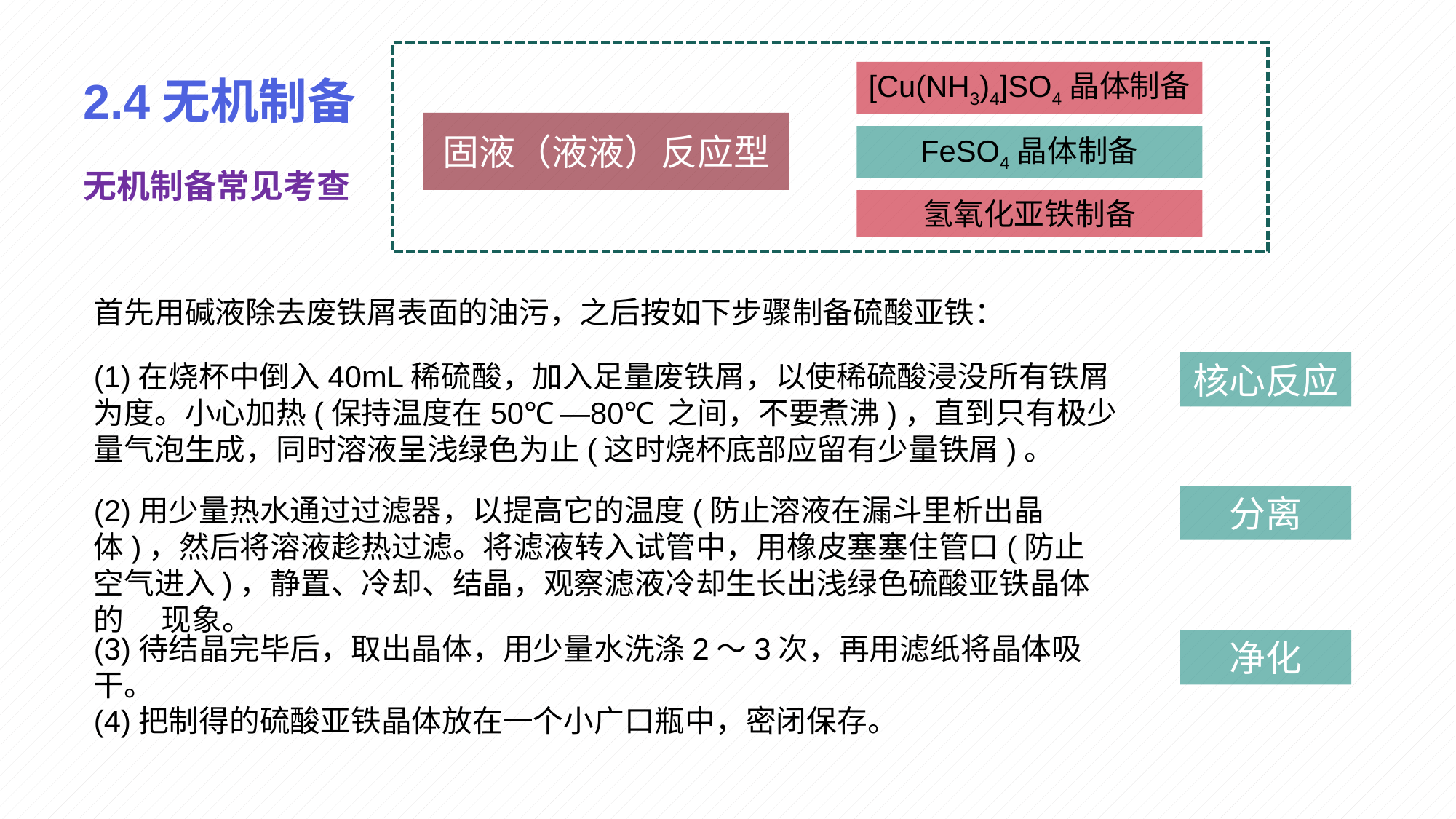

# 2.4无机制备

[Cu(NH3)4]SO4晶体制备
固液（液液）反应型
FeSO4晶体制备
无机制备常见考查
氢氧化亚铁制备
首先用碱液除去废铁屑表面的油污，之后按如下步骤制备硫酸亚铁：

(1)在烧杯中倒入40mL稀硫酸，加入足量废铁屑，以使稀硫酸浸没所有铁屑为度。小心加热(保持温度在50℃—80℃之间，不要煮沸)，直到只有极少量气泡生成，同时溶液呈浅绿色为止(这时烧杯底部应留有少量铁屑)。
核心反应
(2)用少量热水通过过滤器，以提高它的温度(防止溶液在漏斗里析出晶体)，然后将溶液趁热过滤。将滤液转入试管中，用橡皮塞塞住管口(防止空气进入)，静置、冷却、结晶，观察滤液冷却生长出浅绿色硫酸亚铁晶体的　 现象。
分离
(3)待结晶完毕后，取出晶体，用少量水洗涤2～3次，再用滤纸将晶体吸干。
净化
(4)把制得的硫酸亚铁晶体放在一个小广口瓶中，密闭保存。